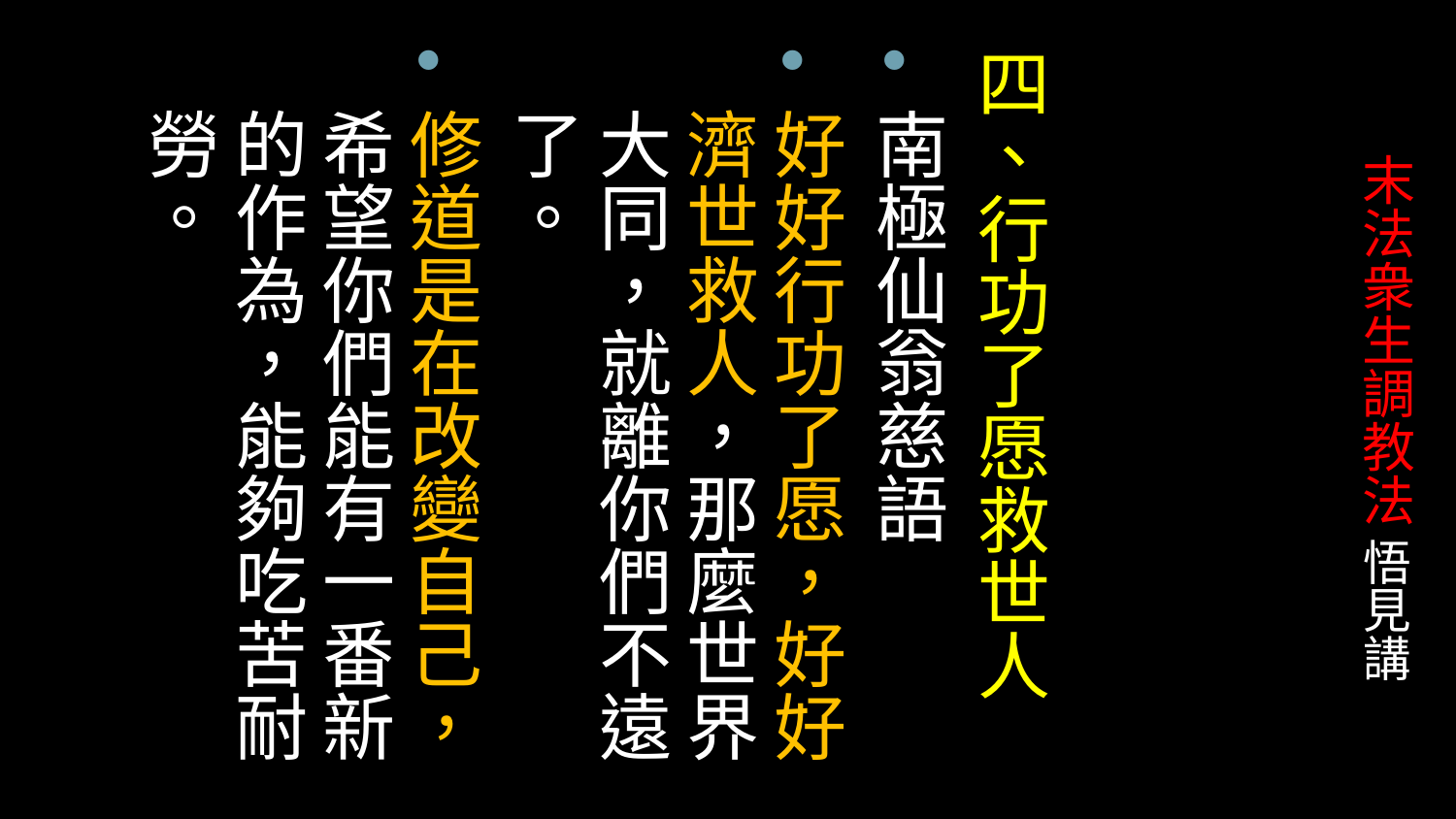

四、行功了愿救世人
南極仙翁慈語
好好行功了愿，好好濟世救人，那麼世界大同，就離你們不遠了。
修道是在改變自己，希望你們能有一番新的作為，能夠吃苦耐勞。

# 末法衆生調教法 悟見講